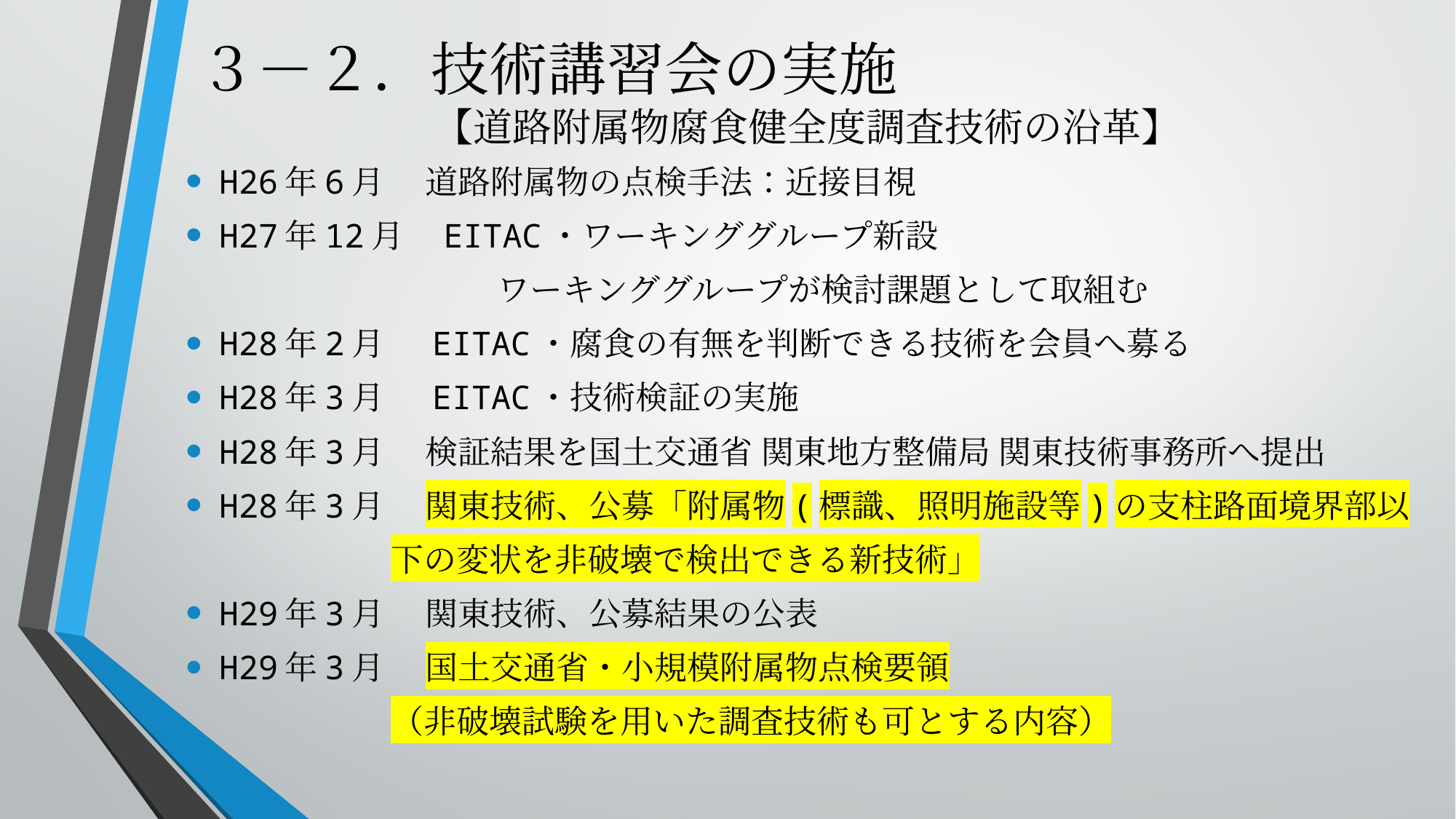

# ３－２．技術講習会の実施 　　　　　　【道路附属物腐食健全度調査技術の沿革】
H26年6月　 道路附属物の点検手法：近接目視
H27年12月　EITAC・ワーキンググループ新設
　　　　　　 　　　 ワーキンググループが検討課題として取組む
H28年2月　 EITAC・腐食の有無を判断できる技術を会員へ募る
H28年3月　 EITAC・技術検証の実施
H28年3月　 検証結果を国土交通省 関東地方整備局 関東技術事務所へ提出
H28年3月　 関東技術、公募「附属物(標識、照明施設等)の支柱路面境界部以
　　　　　　 下の変状を非破壊で検出できる新技術」
H29年3月　 関東技術、公募結果の公表
H29年3月　 国土交通省・小規模附属物点検要領
　　　　　　 （非破壊試験を用いた調査技術も可とする内容）